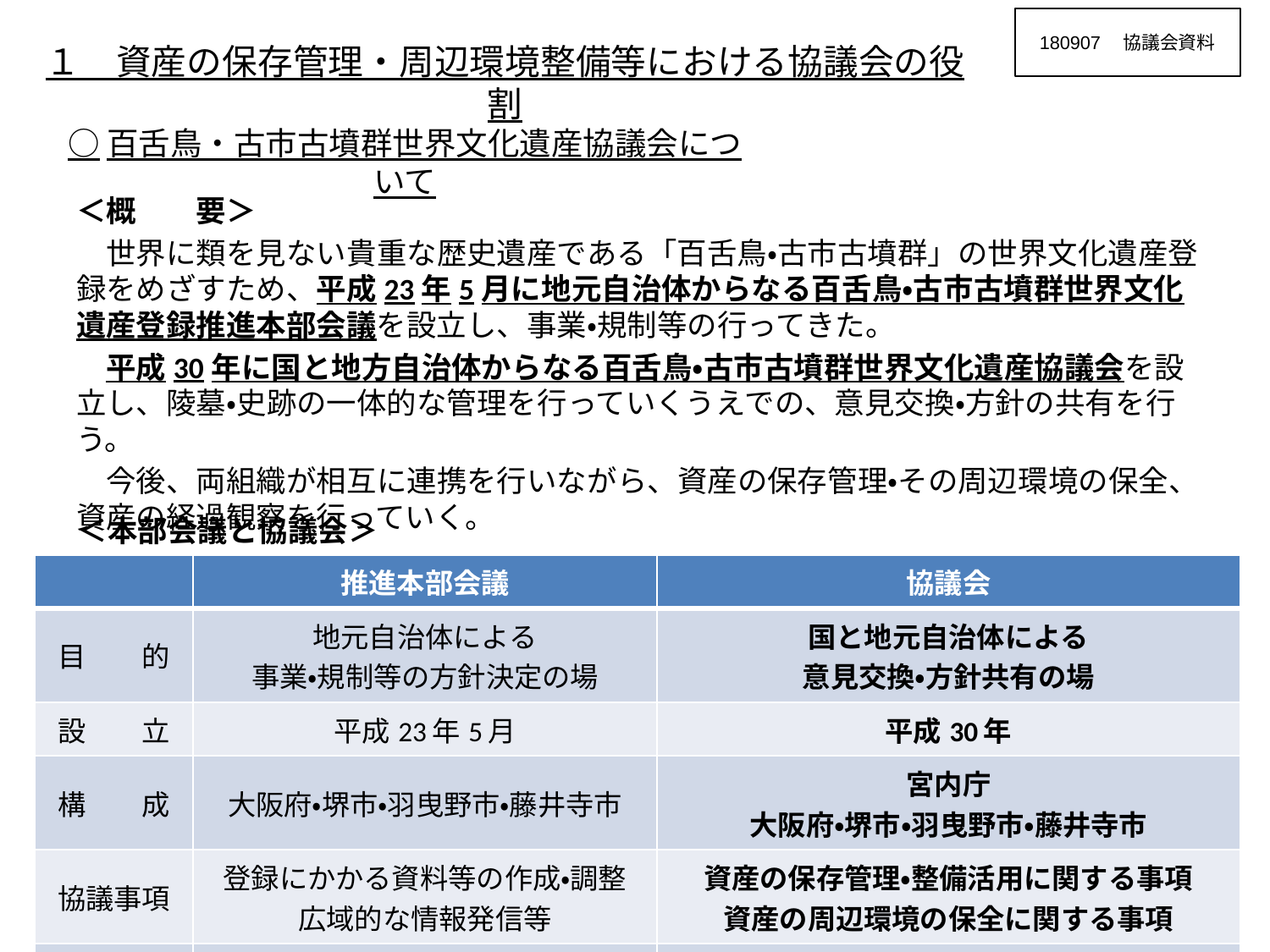

180907　協議会資料
１　資産の保存管理・周辺環境整備等における協議会の役割
# ○百舌鳥・古市古墳群世界文化遺産協議会について
＜概　　要＞
　世界に類を見ない貴重な歴史遺産である「百舌鳥・古市古墳群」の世界文化遺産登録をめざすため、平成23年5月に地元自治体からなる百舌鳥・古市古墳群世界文化遺産登録推進本部会議を設立し、事業・規制等の行ってきた。
　平成30年に国と地方自治体からなる百舌鳥・古市古墳群世界文化遺産協議会を設立し、陵墓・史跡の一体的な管理を行っていくうえでの、意見交換・方針の共有を行う。
　今後、両組織が相互に連携を行いながら、資産の保存管理・その周辺環境の保全、資産の経過観察を行っていく。
＜本部会議と協議会＞

|  | 推進本部会議 | 協議会 |
| --- | --- | --- |
| 目　　的 | 地元自治体による 事業・規制等の方針決定の場 | 国と地元自治体による 意見交換・方針共有の場 |
| 設　　立 | 平成23年5月 | 平成30年 |
| 構　　成 | 大阪府・堺市・羽曳野市・藤井寺市 | 宮内庁 大阪府・堺市・羽曳野市・藤井寺市 |
| 協議事項 | 登録にかかる資料等の作成・調整 広域的な情報発信等 | 資産の保存管理・整備活用に関する事項 資産の周辺環境の保全に関する事項 |
| 学術検討 |  | 学術委員会（学識経験者） |